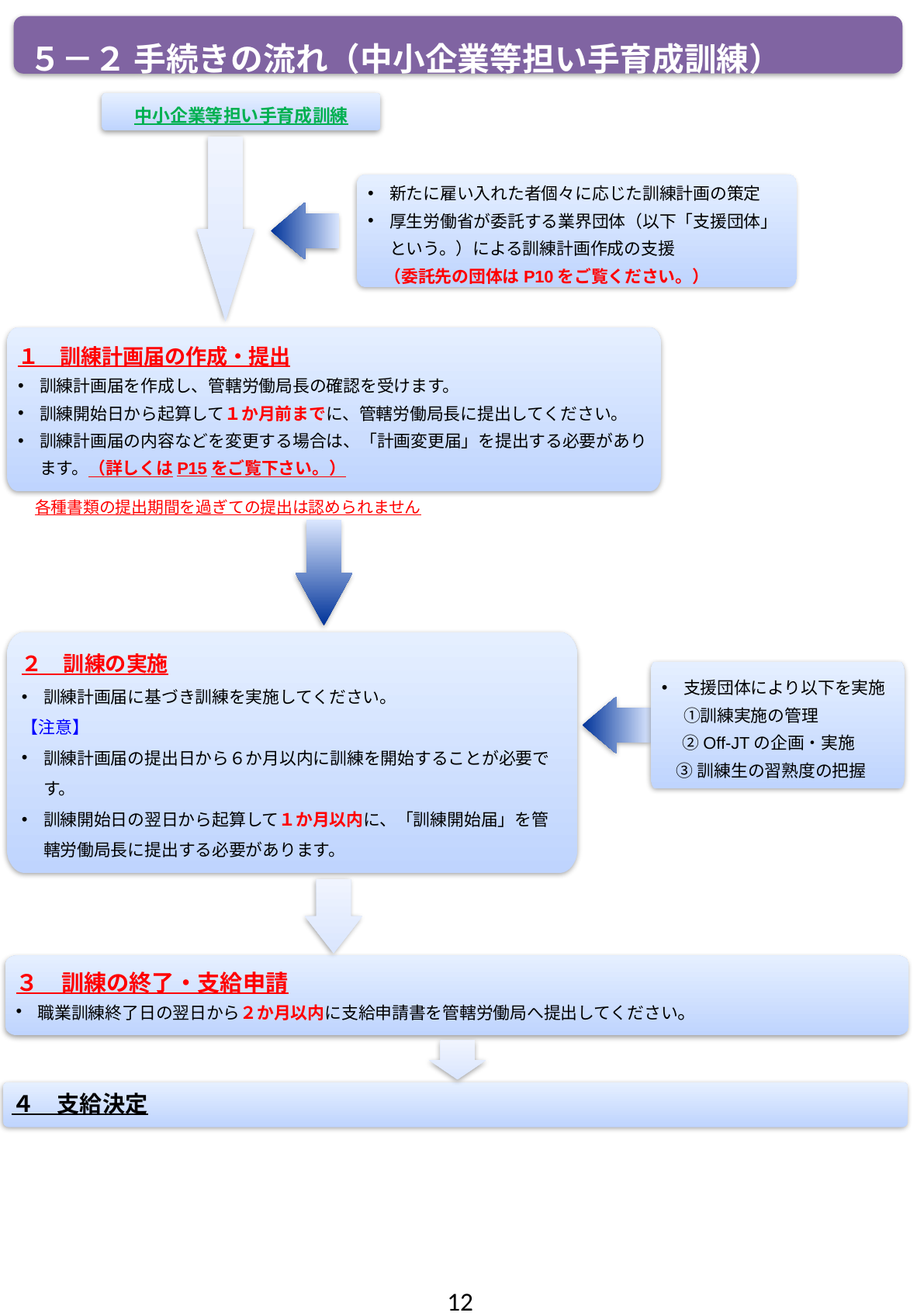

５－２ 手続きの流れ（中小企業等担い手育成訓練）
中小企業等担い手育成訓練

新たに雇い入れた者個々に応じた訓練計画の策定
厚生労働省が委託する業界団体（以下「支援団体」という。）による訓練計画作成の支援
　（委託先の団体はP10をご覧ください。）

１　訓練計画届の作成・提出
訓練計画届を作成し、管轄労働局長の確認を受けます。
訓練開始日から起算して１か月前までに、管轄労働局長に提出してください。
訓練計画届の内容などを変更する場合は、「計画変更届」を提出する必要があります。（詳しくはP15をご覧下さい。）
各種書類の提出期間を過ぎての提出は認められません

２　訓練の実施
訓練計画届に基づき訓練を実施してください。
【注意】
訓練計画届の提出日から６か月以内に訓練を開始することが必要です。
訓練開始日の翌日から起算して１か月以内に、「訓練開始届」を管轄労働局長に提出する必要があります。
支援団体により以下を実施①訓練実施の管理
　 ②Off-JTの企画・実施
    ③訓練生の習熟度の把握

３　訓練の終了・支給申請
職業訓練終了日の翌日から２か月以内に支給申請書を管轄労働局へ提出してください。

４　支給決定
12